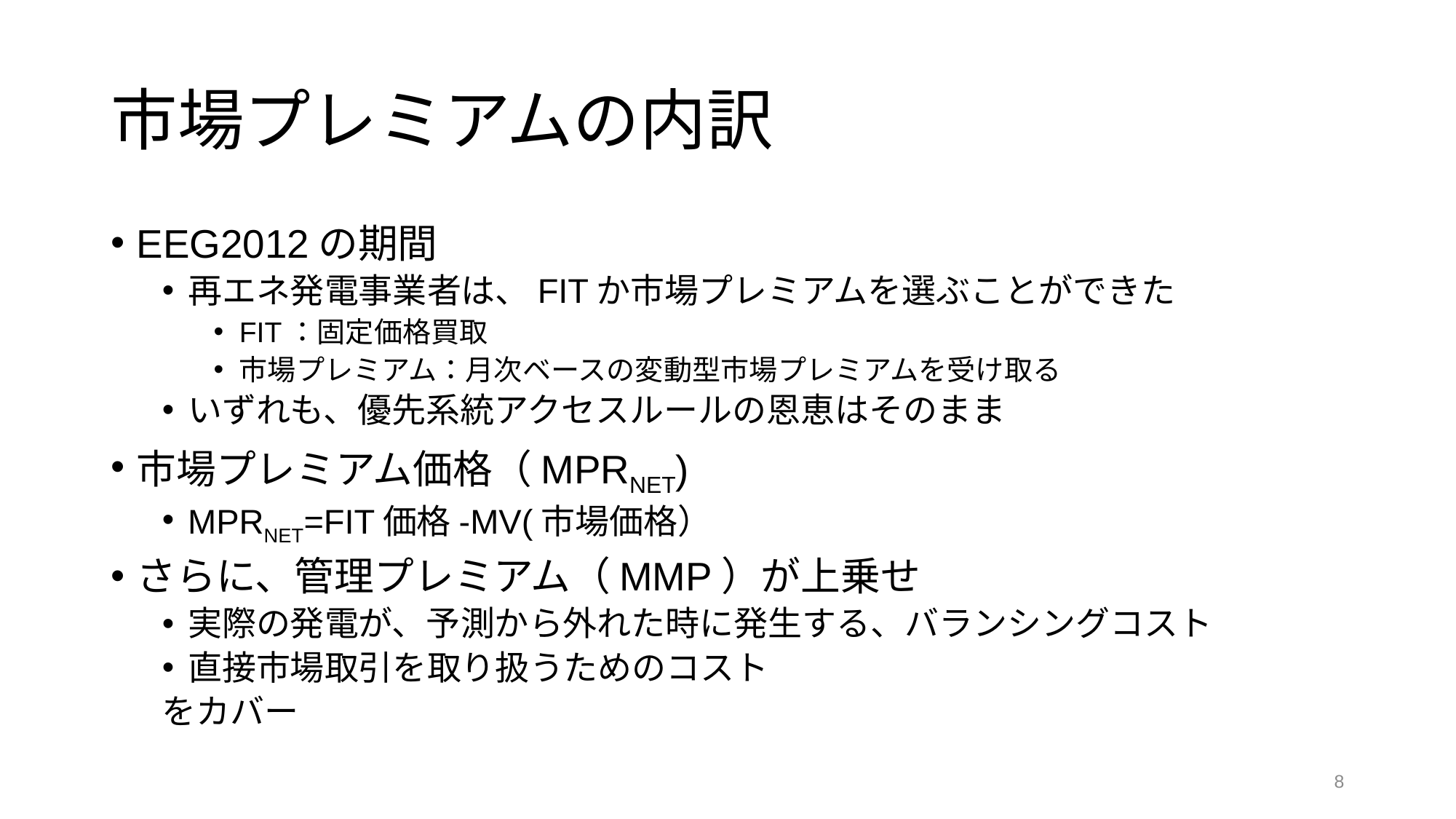

# 市場プレミアムの内訳
EEG2012の期間
再エネ発電事業者は、FITか市場プレミアムを選ぶことができた
FIT：固定価格買取
市場プレミアム：月次ベースの変動型市場プレミアムを受け取る
いずれも、優先系統アクセスルールの恩恵はそのまま
市場プレミアム価格（MPRNET)
MPRNET=FIT価格-MV(市場価格）
さらに、管理プレミアム（MMP）が上乗せ
実際の発電が、予測から外れた時に発生する、バランシングコスト
直接市場取引を取り扱うためのコスト
をカバー

8